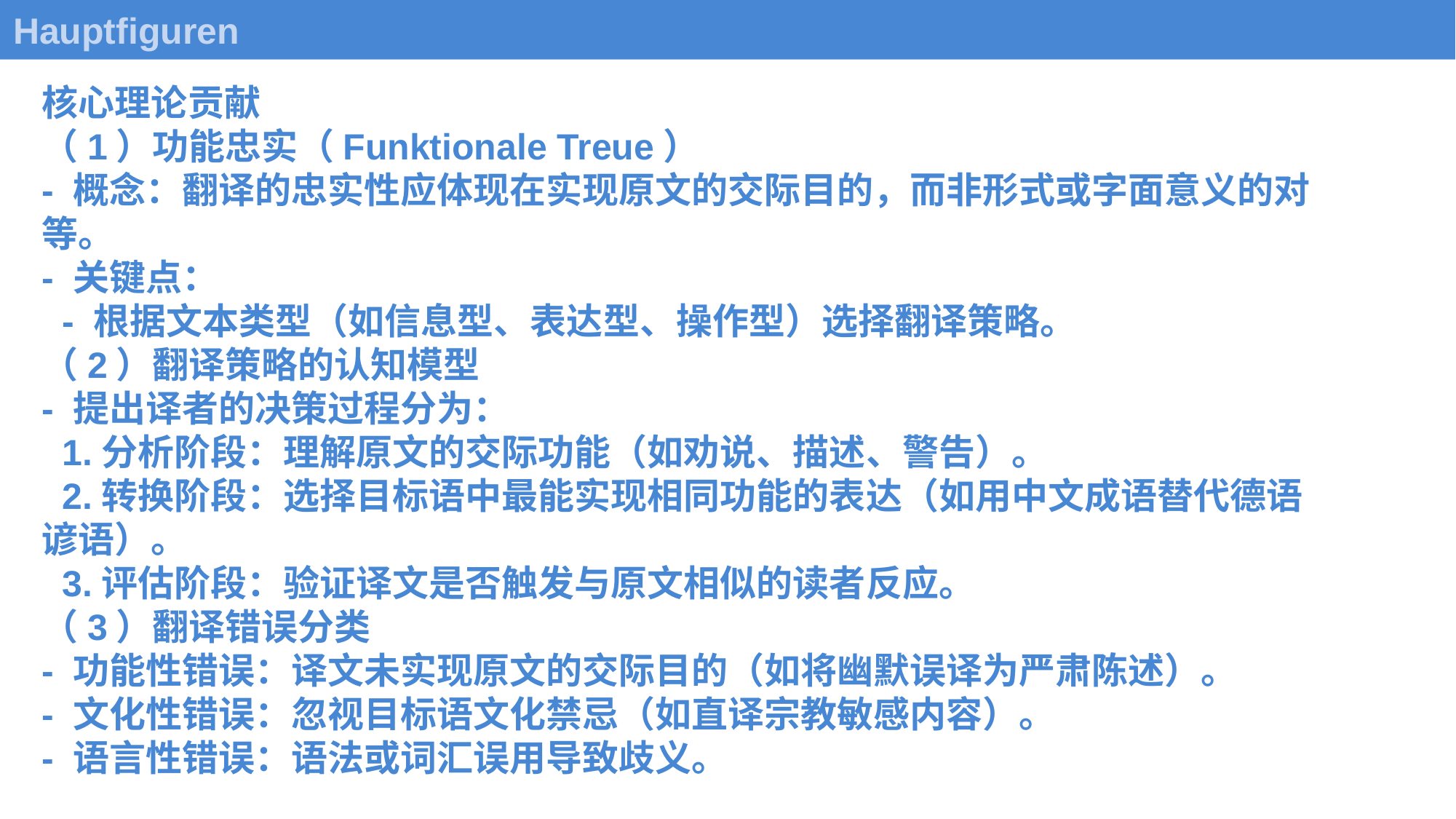

Hauptfiguren
核心理论贡献
（1）功能忠实（Funktionale Treue）
- 概念：翻译的忠实性应体现在实现原文的交际目的，而非形式或字面意义的对等。
- 关键点：
  - 根据文本类型（如信息型、表达型、操作型）选择翻译策略。
（2）翻译策略的认知模型
- 提出译者的决策过程分为：
  1.分析阶段：理解原文的交际功能（如劝说、描述、警告）。
  2.转换阶段：选择目标语中最能实现相同功能的表达（如用中文成语替代德语谚语）。
  3.评估阶段：验证译文是否触发与原文相似的读者反应。
（3）翻译错误分类
- 功能性错误：译文未实现原文的交际目的（如将幽默误译为严肃陈述）。
- 文化性错误：忽视目标语文化禁忌（如直译宗教敏感内容）。
- 语言性错误：语法或词汇误用导致歧义。